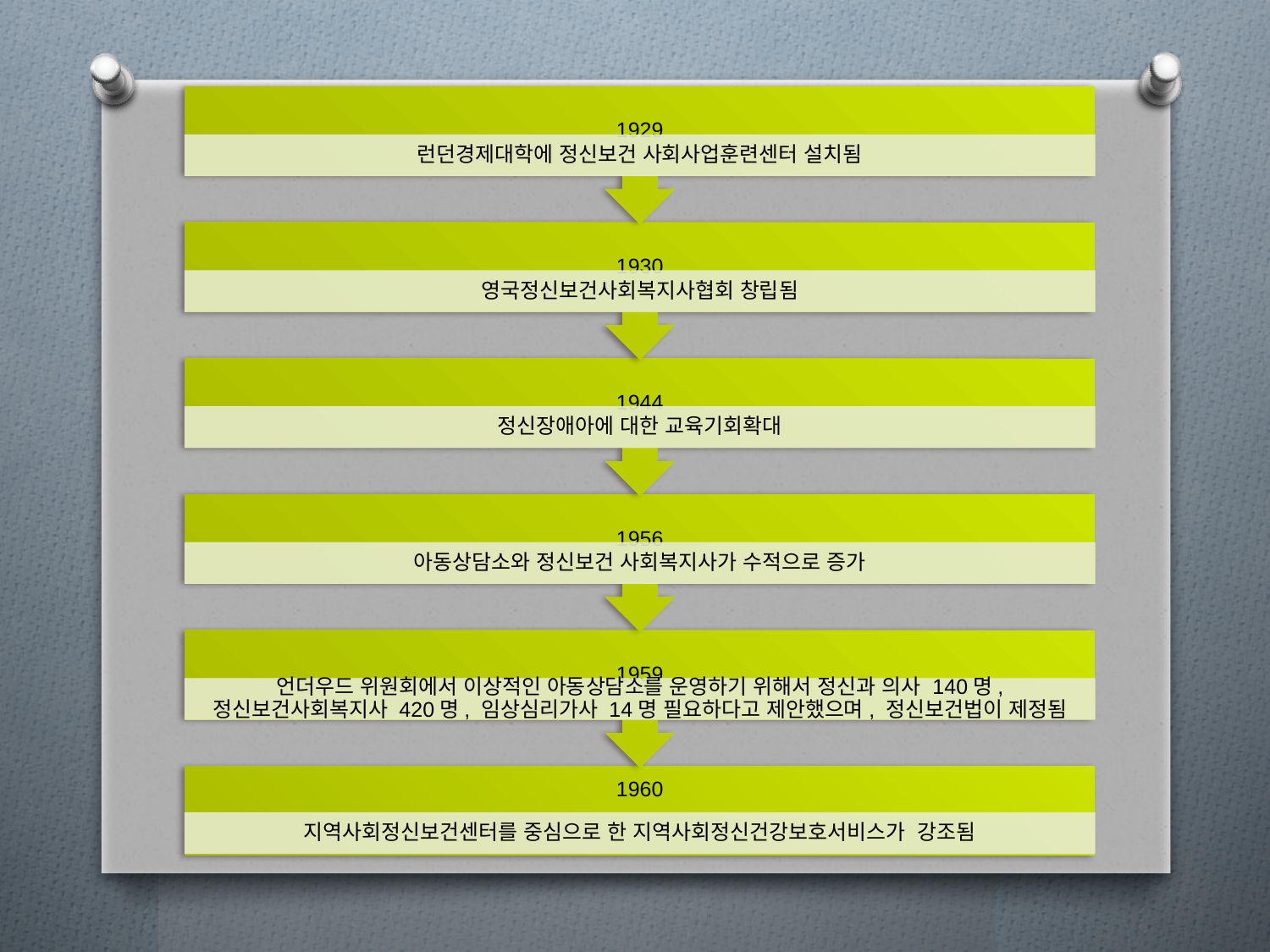

1960
지역사회정신보건센터를 중심으로 한 지역사회정신건강보호서비스가  강조됨
1959
언더우드 위원회에서 이상적인 아동상담소를 운영하기 위해서 정신과 의사 140명, 정신보건사회복지사 420명, 임상심리가사 14명 필요하다고 제안했으며, 정신보건법이 제정됨
1956
아동상담소와 정신보건 사회복지사가 수적으로 증가
1944
정신장애아에 대한 교육기회확대
1930
영국정신보건사회복지사협회 창립됨
1929
런던경제대학에 정신보건 사회사업훈련센터 설치됨